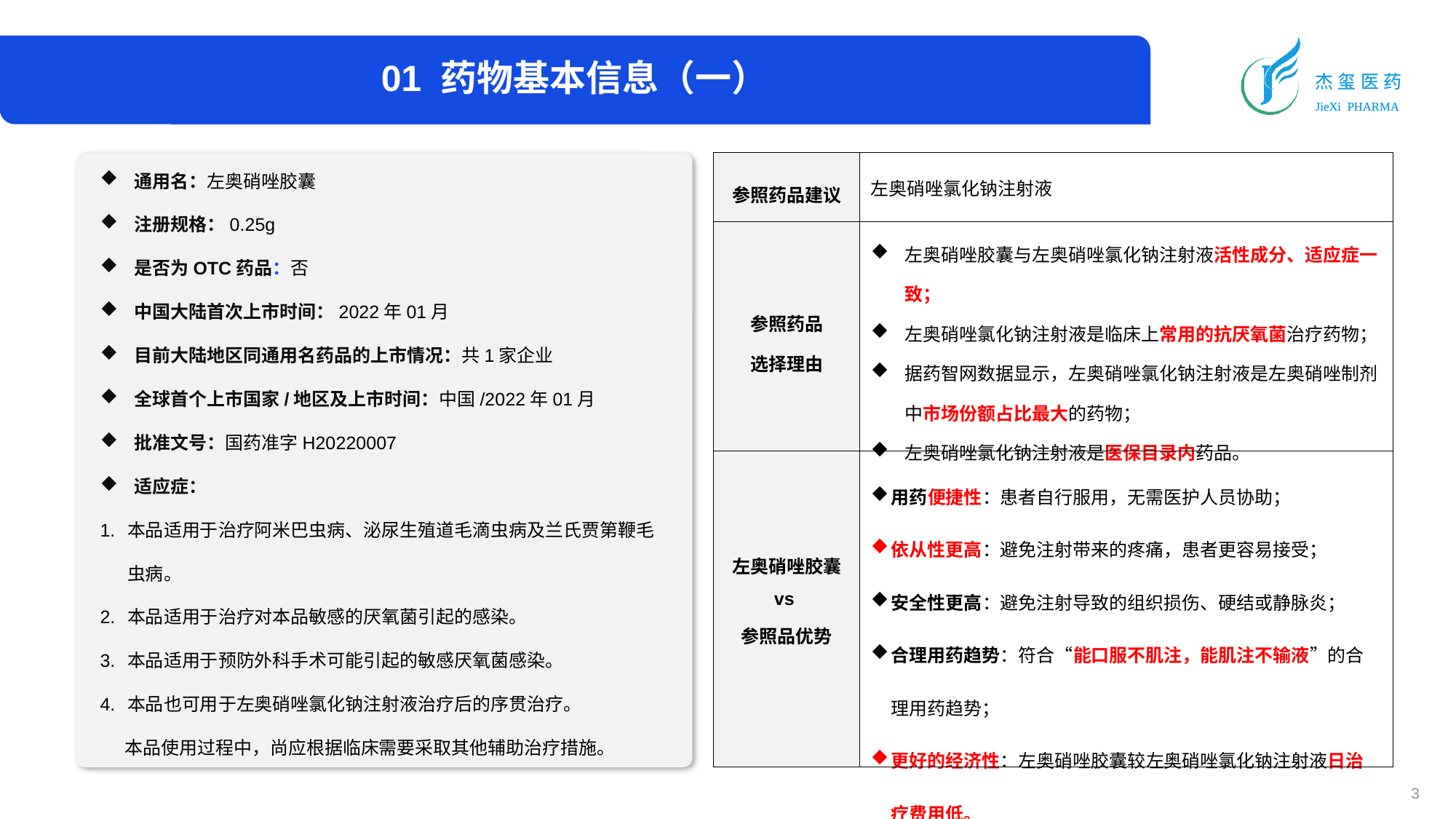

01 药物基本信息（一）
通用名：左奥硝唑胶囊
注册规格：0.25g
是否为OTC药品：否
中国大陆首次上市时间：2022年01月
目前大陆地区同通用名药品的上市情况：共1家企业
全球首个上市国家/地区及上市时间：中国/2022年01月
批准文号：国药准字H20220007
适应症：
本品适用于治疗阿米巴虫病、泌尿生殖道毛滴虫病及兰氏贾第鞭毛虫病。
本品适用于治疗对本品敏感的厌氧菌引起的感染。
本品适用于预防外科手术可能引起的敏感厌氧菌感染。
本品也可用于左奥硝唑氯化钠注射液治疗后的序贯治疗。
     本品使用过程中，尚应根据临床需要采取其他辅助治疗措施。

| 参照药品建议 | 左奥硝唑氯化钠注射液 |
| --- | --- |
| 参照药品 选择理由 | 左奥硝唑胶囊与左奥硝唑氯化钠注射液活性成分、适应症一致； 左奥硝唑氯化钠注射液是临床上常用的抗厌氧菌治疗药物； 据药智网数据显示，左奥硝唑氯化钠注射液是左奥硝唑制剂中市场份额占比最大的药物； 左奥硝唑氯化钠注射液是医保目录内药品。 |
| 左奥硝唑胶囊 vs 参照品优势 | 用药便捷性：患者自行服用，无需医护人员协助； 依从性更高：避免注射带来的疼痛，患者更容易接受； 安全性更高：避免注射导致的组织损伤、硬结或静脉炎； 合理用药趋势：符合“能口服不肌注，能肌注不输液”的合理用药趋势； 更好的经济性：左奥硝唑胶囊较左奥硝唑氯化钠注射液日治疗费用低。 |
3